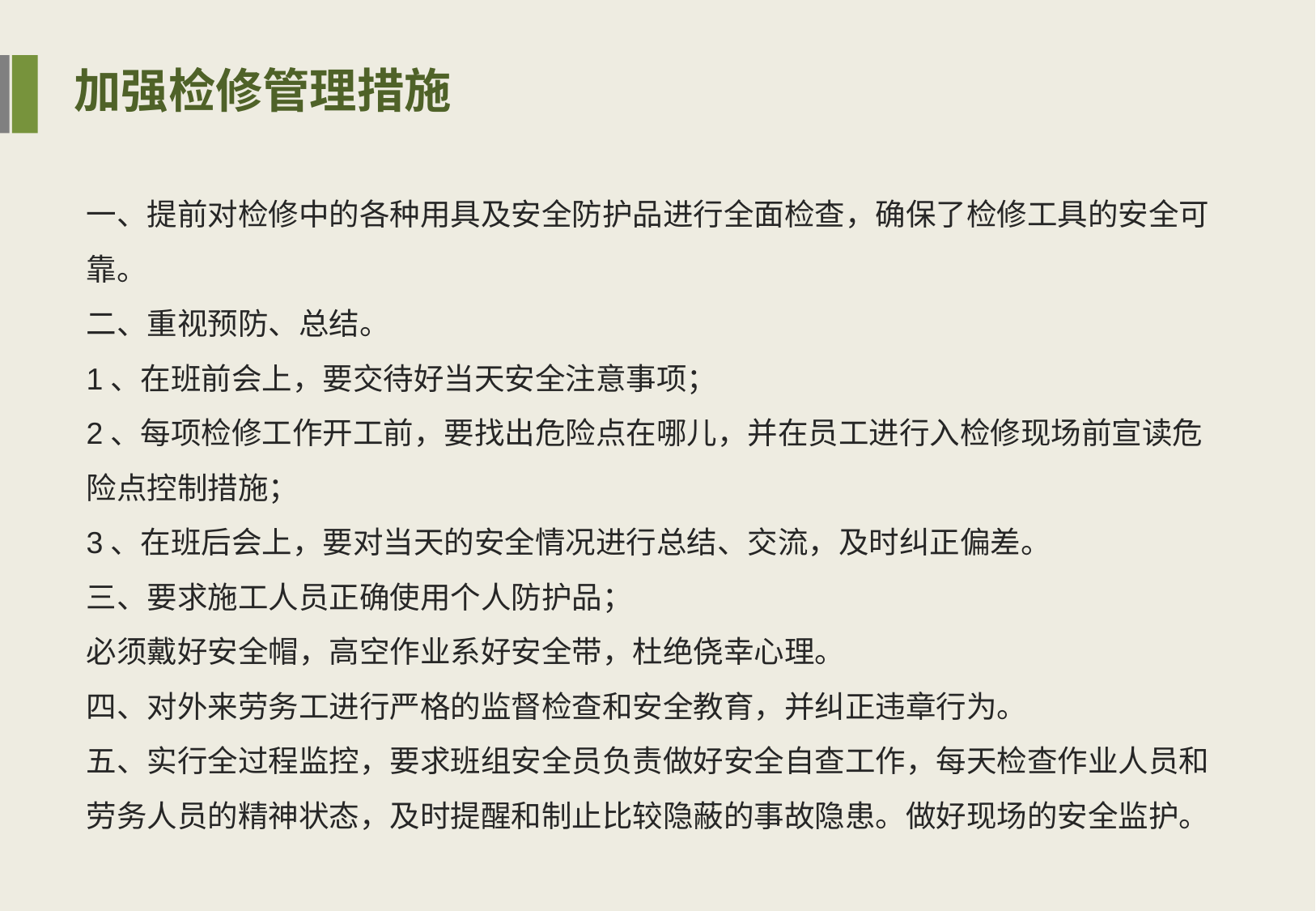

加强检修管理措施
一、提前对检修中的各种用具及安全防护品进行全面检查，确保了检修工具的安全可靠。
二、重视预防、总结。
1、在班前会上，要交待好当天安全注意事项；
2、每项检修工作开工前，要找出危险点在哪儿，并在员工进行入检修现场前宣读危险点控制措施；
3、在班后会上，要对当天的安全情况进行总结、交流，及时纠正偏差。
三、要求施工人员正确使用个人防护品；
必须戴好安全帽，高空作业系好安全带，杜绝侥幸心理。
四、对外来劳务工进行严格的监督检查和安全教育，并纠正违章行为。
五、实行全过程监控，要求班组安全员负责做好安全自查工作，每天检查作业人员和劳务人员的精神状态，及时提醒和制止比较隐蔽的事故隐患。做好现场的安全监护。